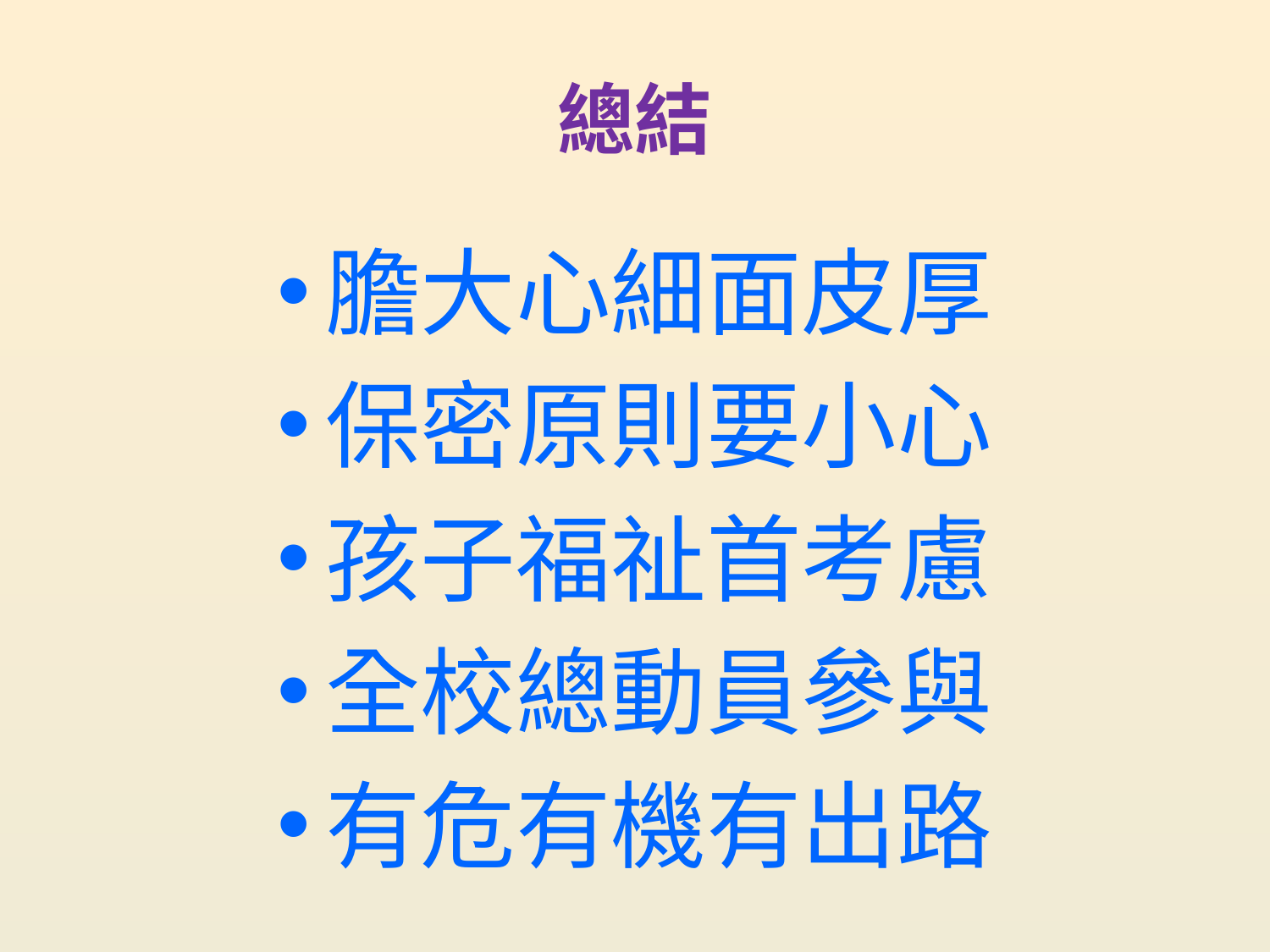

# 總結
膽大心細面皮厚
保密原則要小心
孩子福祉首考慮
全校總動員參與
有危有機有出路